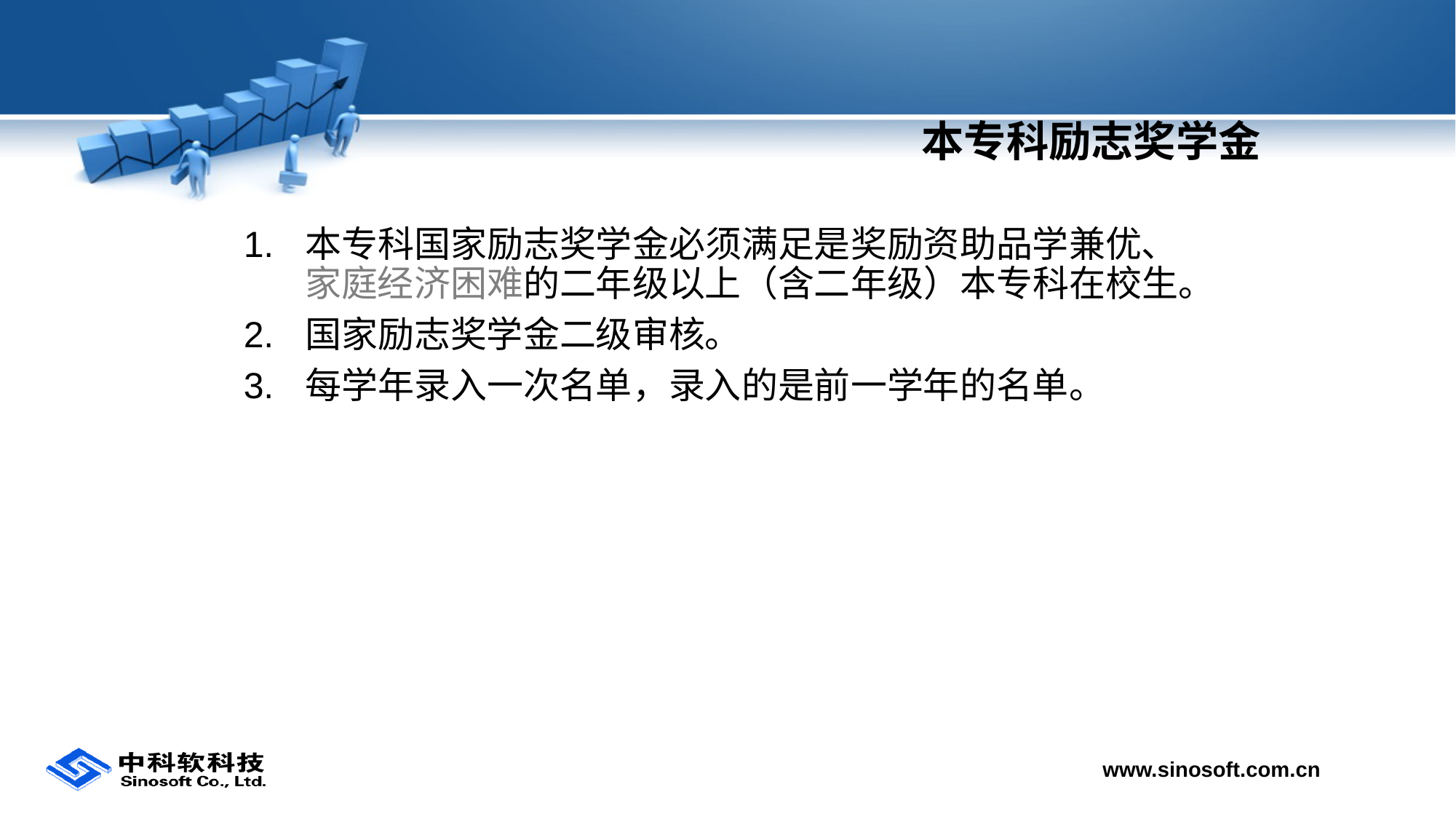

# 本专科励志奖学金
本专科国家励志奖学金必须满足是奖励资助品学兼优、家庭经济困难的二年级以上（含二年级）本专科在校生。
国家励志奖学金二级审核。
每学年录入一次名单，录入的是前一学年的名单。